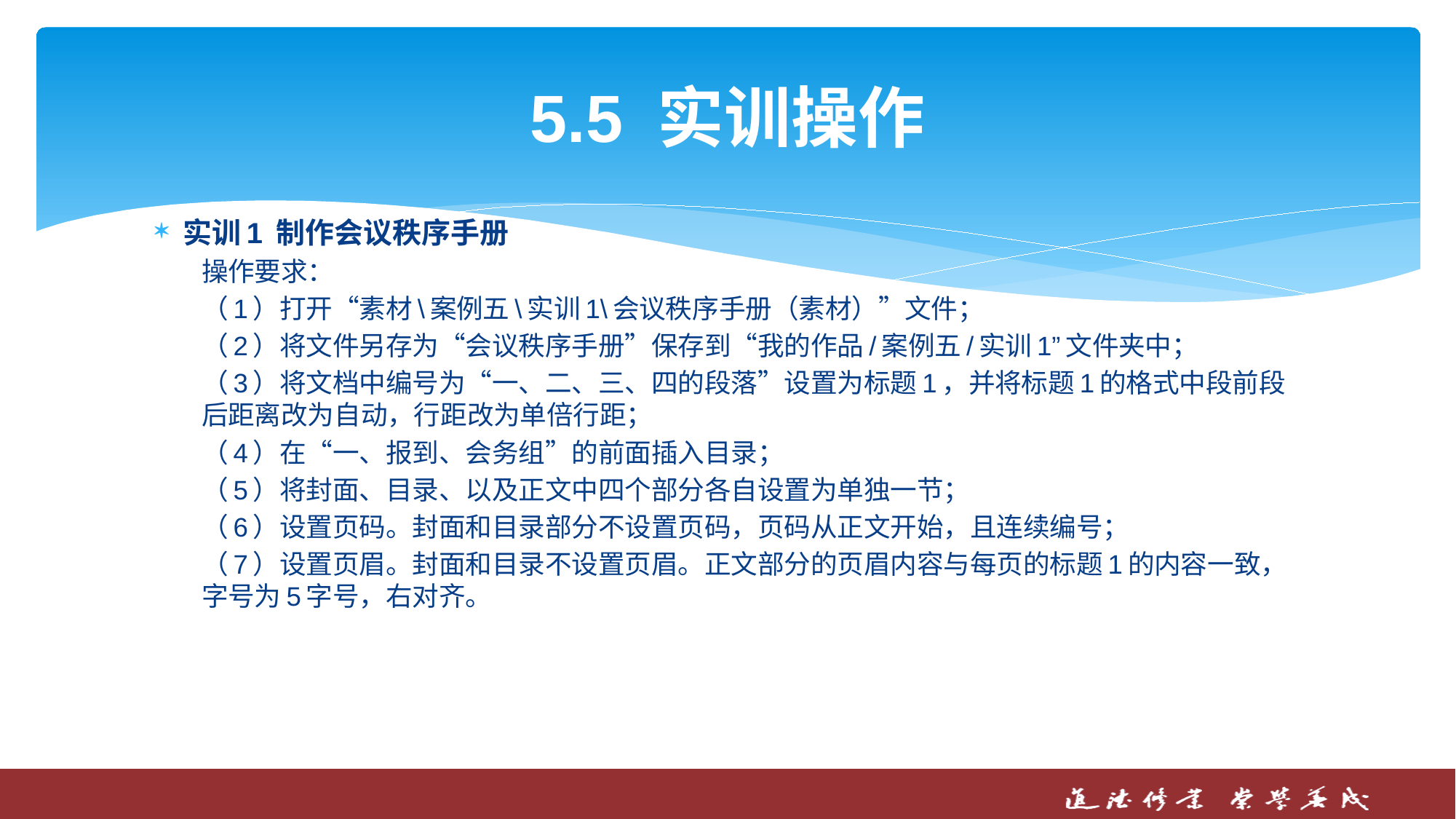

# 5.5 实训操作
实训1 制作会议秩序手册
操作要求：
（1）打开“素材\案例五\实训1\会议秩序手册（素材）”文件；
（2）将文件另存为“会议秩序手册”保存到“我的作品/案例五/实训1”文件夹中；
（3）将文档中编号为“一、二、三、四的段落”设置为标题1，并将标题1的格式中段前段后距离改为自动，行距改为单倍行距；
（4）在“一、报到、会务组”的前面插入目录；
（5）将封面、目录、以及正文中四个部分各自设置为单独一节；
（6）设置页码。封面和目录部分不设置页码，页码从正文开始，且连续编号；
（7）设置页眉。封面和目录不设置页眉。正文部分的页眉内容与每页的标题1的内容一致，字号为5字号，右对齐。